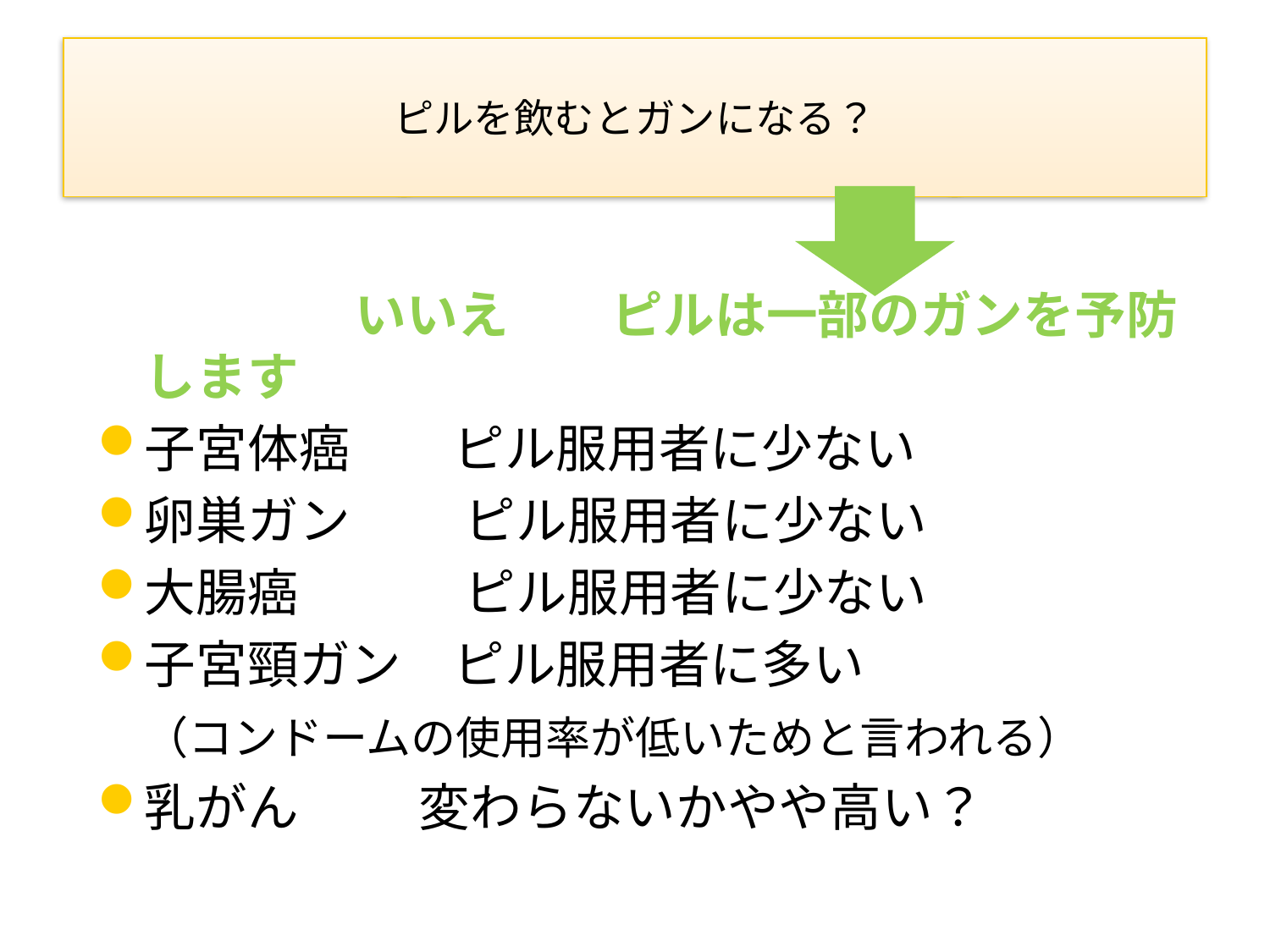

# ピルを飲むとガンになる？

　　　　　いいえ　　ピルは一部のガンを予防します
子宮体癌　　ピル服用者に少ない
卵巣ガン　　 ピル服用者に少ない
大腸癌　　　 ピル服用者に少ない
子宮頸ガン　ピル服用者に多い
   （コンドームの使用率が低いためと言われる）
乳がん　      変わらないかやや高い？